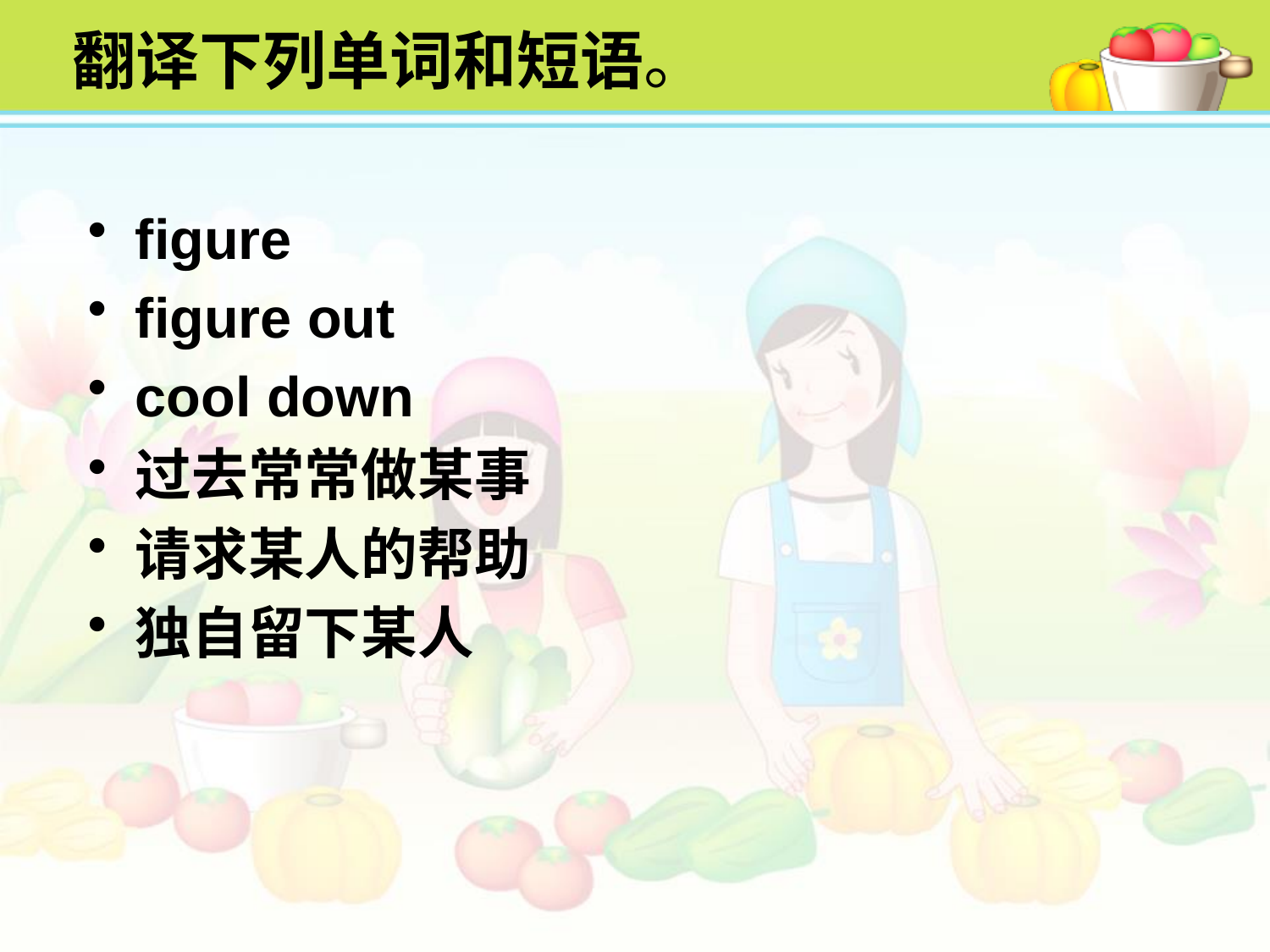

# 翻译下列单词和短语。
figure
figure out
cool down
过去常常做某事
请求某人的帮助
独自留下某人